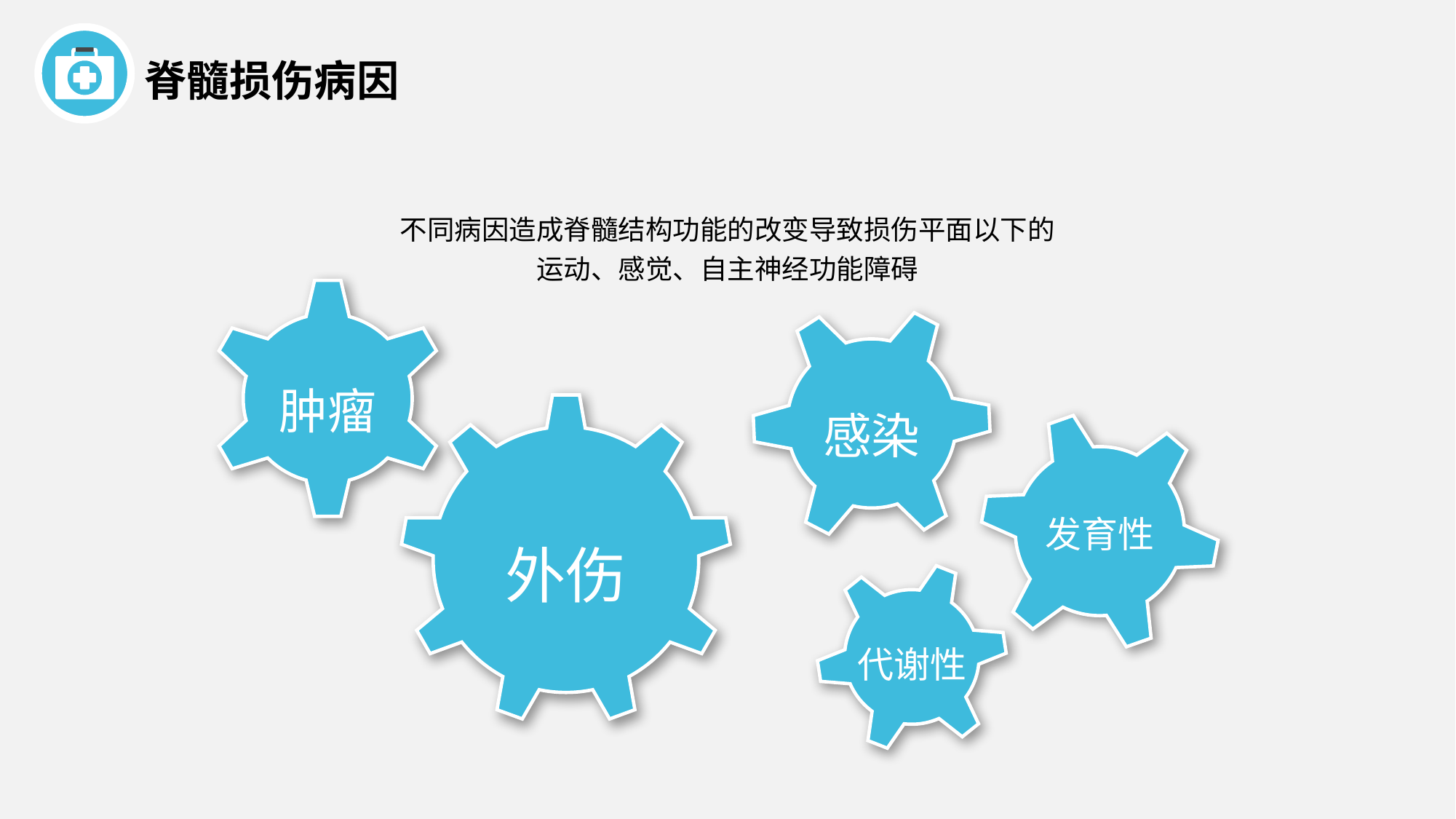

脊髓损伤病因
不同病因造成脊髓结构功能的改变导致损伤平面以下的运动、感觉、自主神经功能障碍

肿瘤
感染

发育性
外伤

代谢性